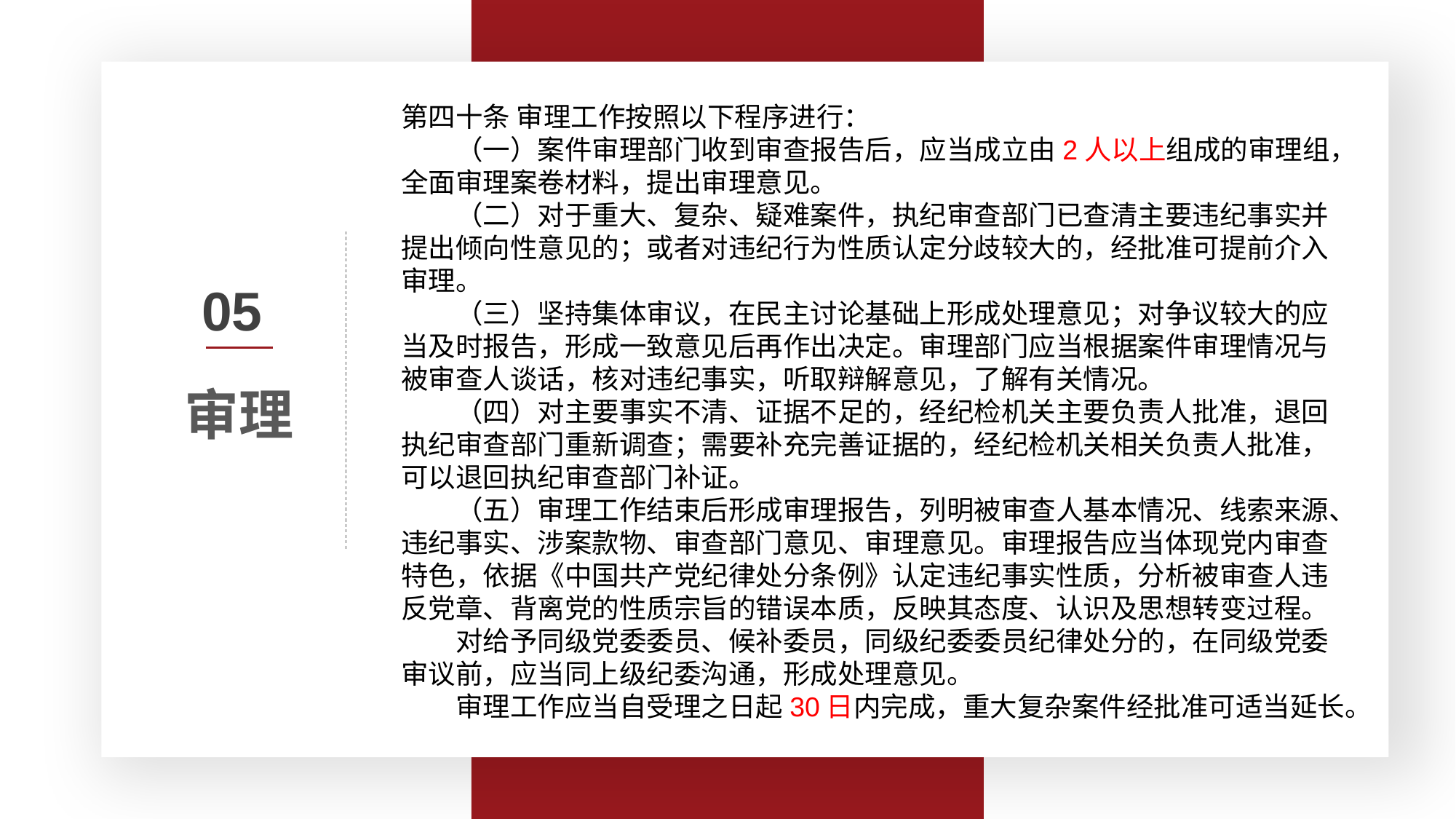

第三条 监督执纪工作应当遵循以下原则：
　　（一）坚持以习近平同志为核心的党中央集中统一领导，牢固树立政治意识、大局意识、核心意识、看齐意识，体现监督执纪的政治性，严守政治纪律和政治规矩；
　　（二）坚持纪律检查工作双重领导体制，监督执纪工作以上级纪委领导为主，线索处置、立案审查在向同级党委报告的同时必须向上级纪委报告；
　　（三）坚持以事实为依据，以党规党纪为准绳，把握政策、宽严相济，惩前毖后、治病救人；
　　（四）坚持信任不能代替监督，严格工作程序、有效管控风险点，强化对监督执纪各环节的监督制约。
第四十条 审理工作按照以下程序进行：
　　（一）案件审理部门收到审查报告后，应当成立由2人以上组成的审理组，全面审理案卷材料，提出审理意见。
　　（二）对于重大、复杂、疑难案件，执纪审查部门已查清主要违纪事实并提出倾向性意见的；或者对违纪行为性质认定分歧较大的，经批准可提前介入审理。
　　（三）坚持集体审议，在民主讨论基础上形成处理意见；对争议较大的应当及时报告，形成一致意见后再作出决定。审理部门应当根据案件审理情况与被审查人谈话，核对违纪事实，听取辩解意见，了解有关情况。
　　（四）对主要事实不清、证据不足的，经纪检机关主要负责人批准，退回执纪审查部门重新调查；需要补充完善证据的，经纪检机关相关负责人批准，可以退回执纪审查部门补证。
　　（五）审理工作结束后形成审理报告，列明被审查人基本情况、线索来源、违纪事实、涉案款物、审查部门意见、审理意见。审理报告应当体现党内审查特色，依据《中国共产党纪律处分条例》认定违纪事实性质，分析被审查人违反党章、背离党的性质宗旨的错误本质，反映其态度、认识及思想转变过程。
　　对给予同级党委委员、候补委员，同级纪委委员纪律处分的，在同级党委审议前，应当同上级纪委沟通，形成处理意见。
　　审理工作应当自受理之日起30日内完成，重大复杂案件经批准可适当延长。

审理

05